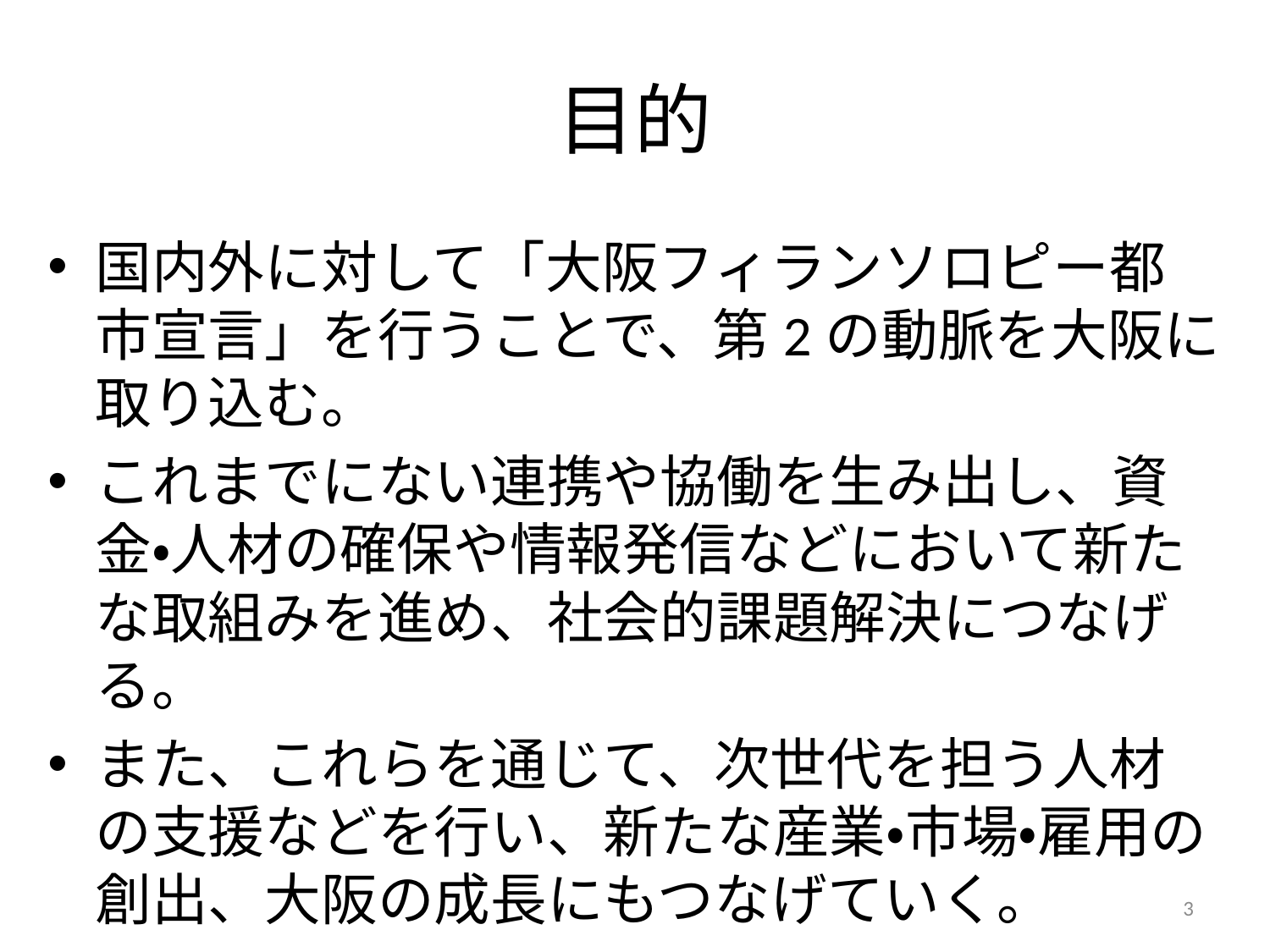

# 目的

国内外に対して「大阪フィランソロピー都市宣言」を行うことで、第2の動脈を大阪に取り込む。
これまでにない連携や協働を生み出し、資金・人材の確保や情報発信などにおいて新たな取組みを進め、社会的課題解決につなげる。
また、これらを通じて、次世代を担う人材の支援などを行い、新たな産業・市場・雇用の創出、大阪の成長にもつなげていく。
3